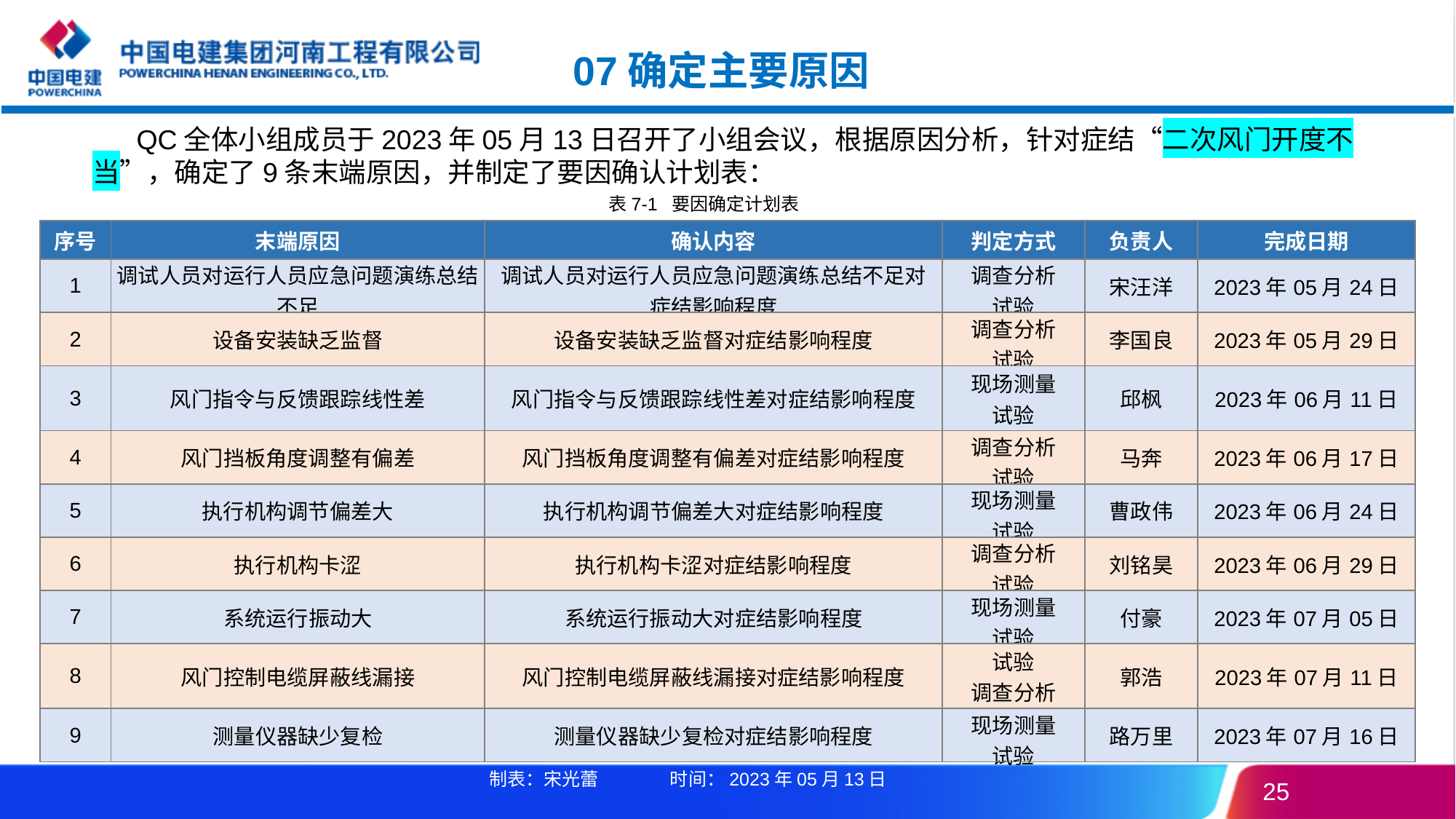

07确定主要原因
 QC全体小组成员于2023年05月13日召开了小组会议，根据原因分析，针对症结“二次风门开度不当”，确定了9条末端原因，并制定了要因确认计划表：
表7-1  要因确定计划表
| 序号 | 末端原因 | 确认内容 | 判定方式 | 负责人 | 完成日期 |
| --- | --- | --- | --- | --- | --- |
| 1 | 调试人员对运行人员应急问题演练总结不足 | 调试人员对运行人员应急问题演练总结不足对症结影响程度 | 调查分析 试验 | 宋汪洋 | 2023年05月24日 |
| 2 | 设备安装缺乏监督 | 设备安装缺乏监督对症结影响程度 | 调查分析 试验 | 李国良 | 2023年05月29日 |
| 3 | 风门指令与反馈跟踪线性差 | 风门指令与反馈跟踪线性差对症结影响程度 | 现场测量 试验 | 邱枫 | 2023年06月11日 |
| 4 | 风门挡板角度调整有偏差 | 风门挡板角度调整有偏差对症结影响程度 | 调查分析 试验 | 马奔 | 2023年06月17日 |
| 5 | 执行机构调节偏差大 | 执行机构调节偏差大对症结影响程度 | 现场测量 试验 | 曹政伟 | 2023年06月24日 |
| 6 | 执行机构卡涩 | 执行机构卡涩对症结影响程度 | 调查分析 试验 | 刘铭昊 | 2023年06月29日 |
| 7 | 系统运行振动大 | 系统运行振动大对症结影响程度 | 现场测量 试验 | 付豪 | 2023年07月05日 |
| 8 | 风门控制电缆屏蔽线漏接 | 风门控制电缆屏蔽线漏接对症结影响程度 | 试验 调查分析 | 郭浩 | 2023年07月11日 |
| 9 | 测量仪器缺少复检 | 测量仪器缺少复检对症结影响程度 | 现场测量 试验 | 路万里 | 2023年07月16日 |
制表：宋光蕾                  时间：2023年05月13日